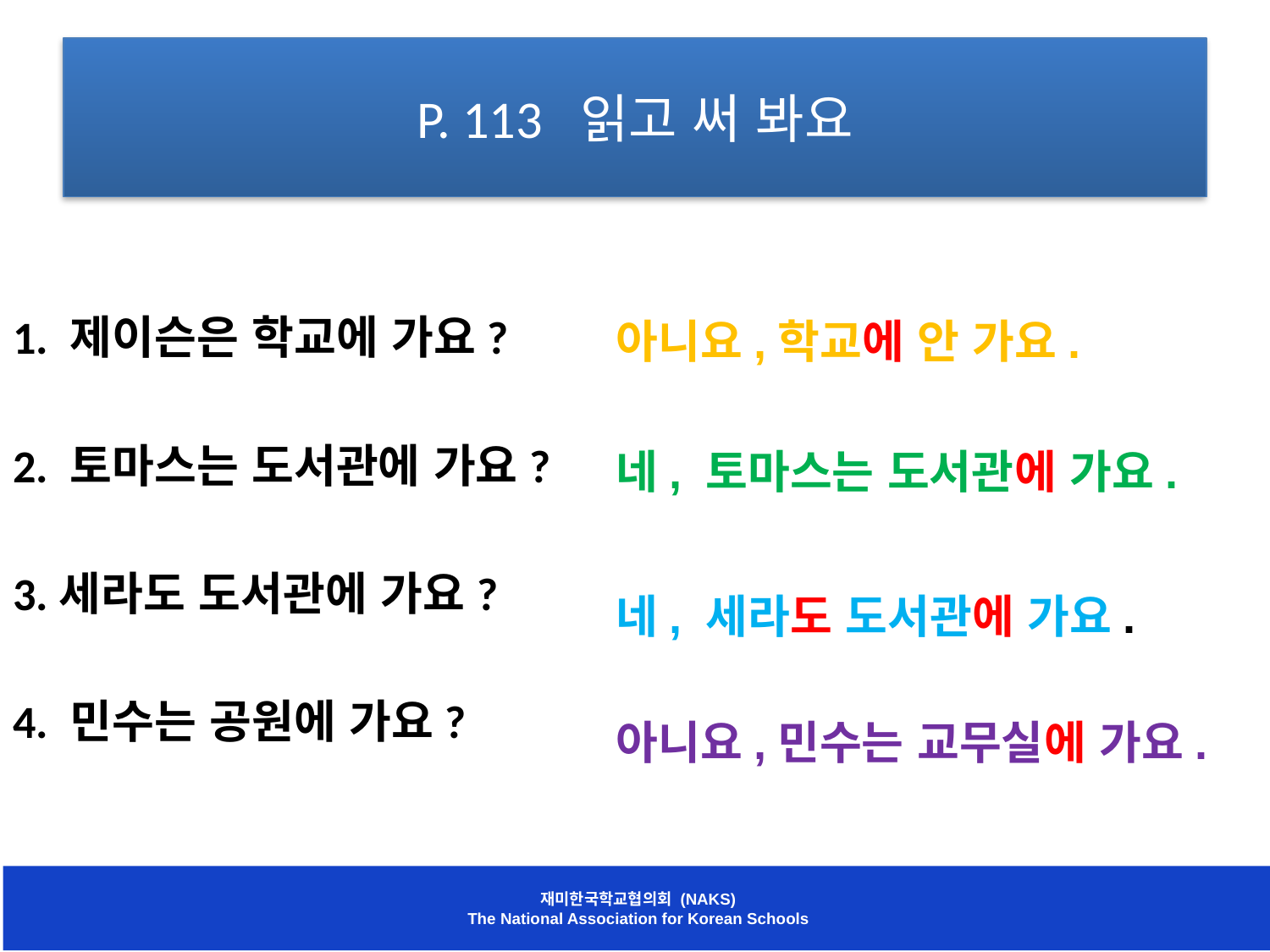

# P. 113  읽고 써 봐요
1. 제이슨은 학교에 가요?

2. 토마스는 도서관에 가요?

3.세라도 도서관에 가요?

4. 민수는 공원에 가요?
아니요,학교에 안 가요.

네, 토마스는 도서관에 가요.

네, 세라도 도서관에 가요.

아니요,민수는 교무실에 가요.
재미한국학교협의회 (NAKS)
The National Association for Korean Schools